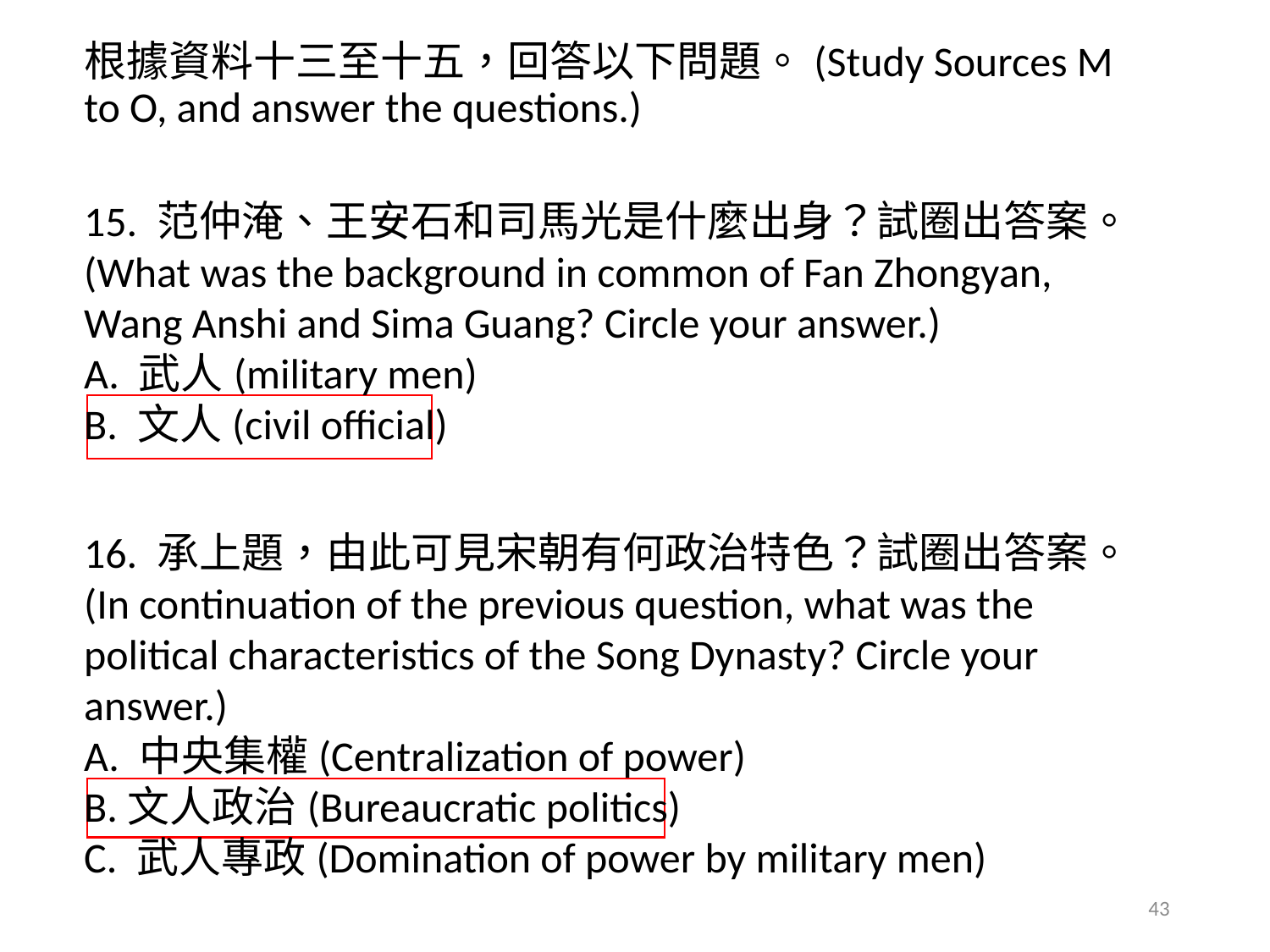

根據資料十三至十五，回答以下問題。(Study Sources M to O, and answer the questions.)

15. 范仲淹、王安石和司馬光是什麼出身？試圈出答案。(What was the background in common of Fan Zhongyan, Wang Anshi and Sima Guang? Circle your answer.)
A. 武人(military men)
B. 文人(civil official)

16. 承上題，由此可見宋朝有何政治特色？試圈出答案。(In continuation of the previous question, what was the political characteristics of the Song Dynasty? Circle your answer.)
A. 中央集權(Centralization of power)
B.文人政治(Bureaucratic politics)
C. 武人專政(Domination of power by military men)

43